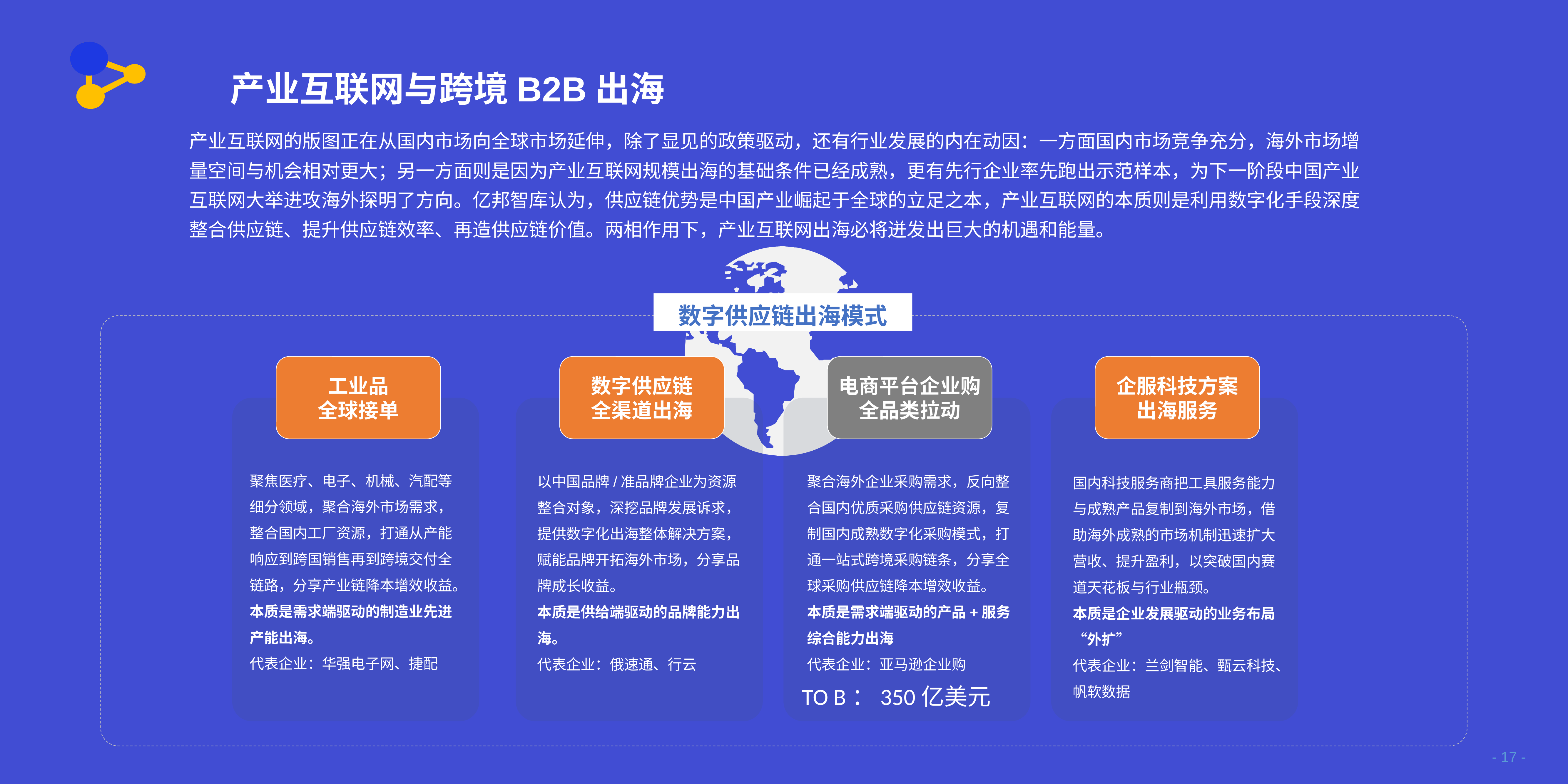

产业互联网与跨境B2B出海
产业互联网的版图正在从国内市场向全球市场延伸，除了显见的政策驱动，还有行业发展的内在动因：一方面国内市场竞争充分，海外市场增量空间与机会相对更大；另一方面则是因为产业互联网规模出海的基础条件已经成熟，更有先行企业率先跑出示范样本，为下一阶段中国产业互联网大举进攻海外探明了方向。亿邦智库认为，供应链优势是中国产业崛起于全球的立足之本，产业互联网的本质则是利用数字化手段深度整合供应链、提升供应链效率、再造供应链价值。两相作用下，产业互联网出海必将迸发出巨大的机遇和能量。

数字供应链出海模式

工业品
全球接单

聚焦医疗、电子、机械、汽配等细分领域，聚合海外市场需求，整合国内工厂资源，打通从产能响应到跨国销售再到跨境交付全链路，分享产业链降本增效收益。
本质是需求端驱动的制造业先进产能出海。
代表企业：华强电子网、捷配
数字供应链
全渠道出海

以中国品牌/准品牌企业为资源整合对象，深挖品牌发展诉求，提供数字化出海整体解决方案，赋能品牌开拓海外市场，分享品牌成长收益。
本质是供给端驱动的品牌能力出海。
代表企业：俄速通、行云
电商平台企业购
全品类拉动

聚合海外企业采购需求，反向整合国内优质采购供应链资源，复制国内成熟数字化采购模式，打通一站式跨境采购链条，分享全球采购供应链降本增效收益。
本质是需求端驱动的产品+服务综合能力出海
代表企业：亚马逊企业购
企服科技方案
出海服务

国内科技服务商把工具服务能力与成熟产品复制到海外市场，借助海外成熟的市场机制迅速扩大营收、提升盈利，以突破国内赛道天花板与行业瓶颈。
本质是企业发展驱动的业务布局“外扩”
代表企业：兰剑智能、甄云科技、帆软数据
TO B：350亿美元